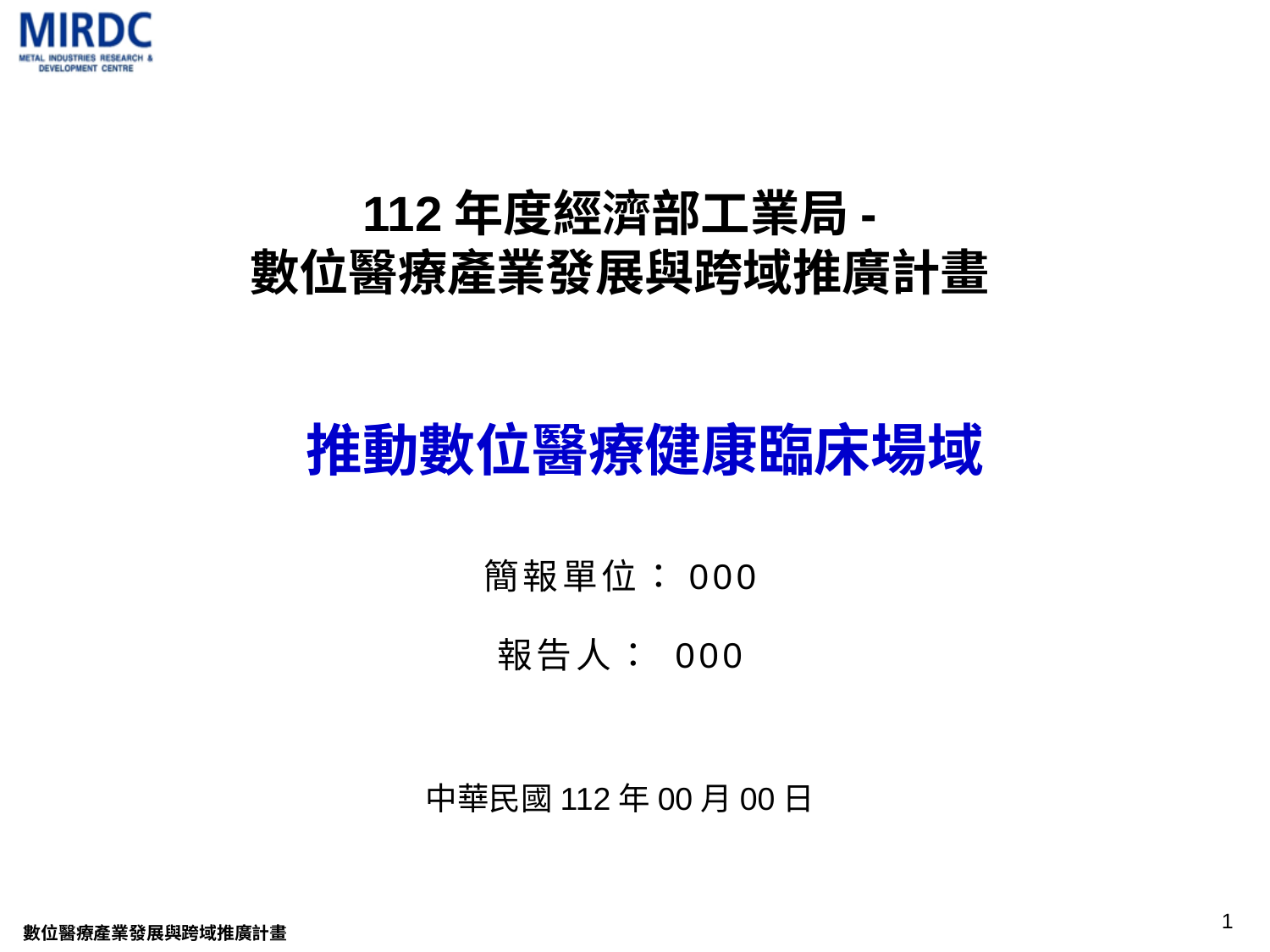

112年度經濟部工業局-
數位醫療產業發展與跨域推廣計畫
推動數位醫療健康臨床場域
簡報單位：000
報告人： 000

中華民國112年00月00日
1